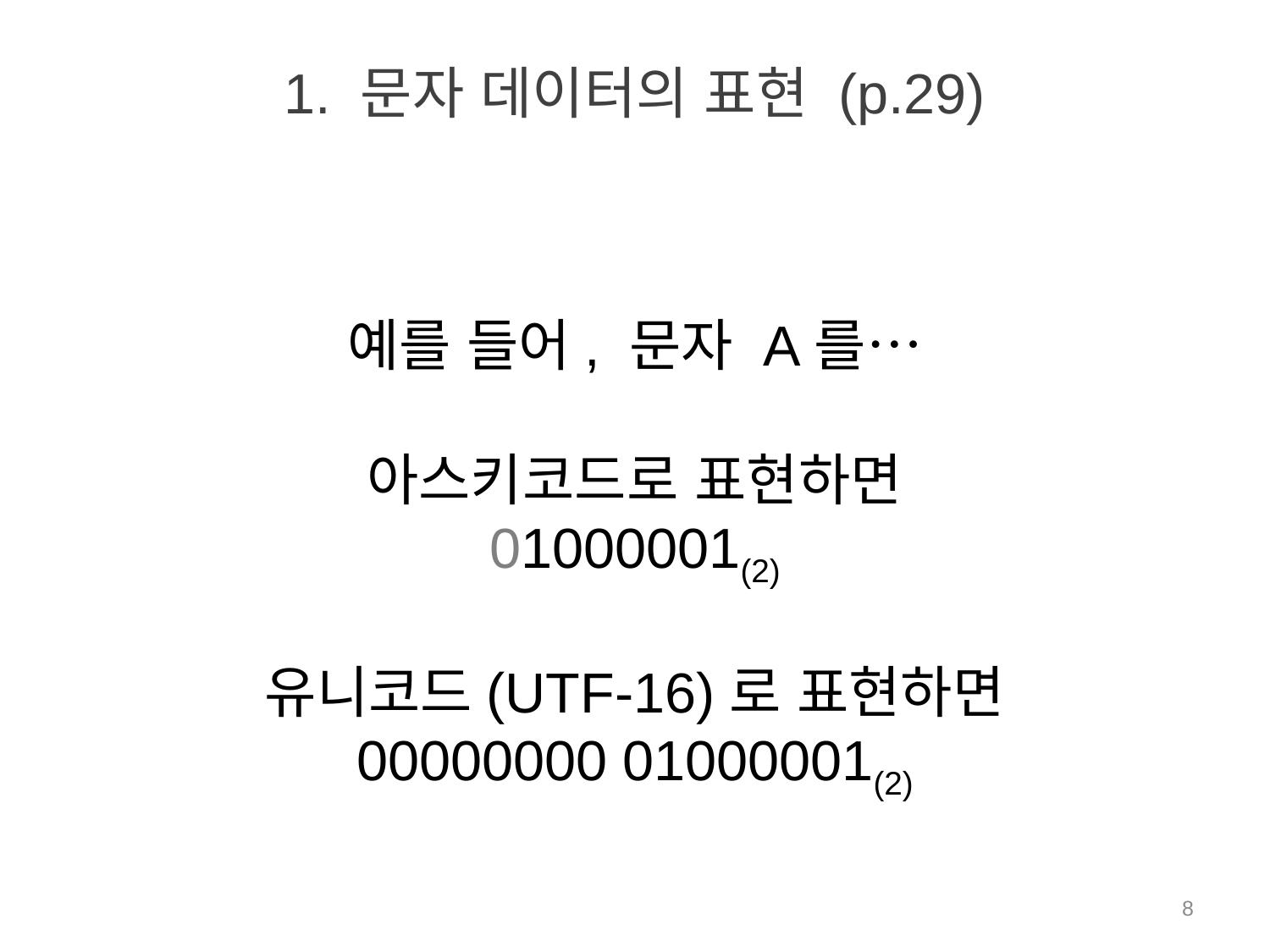

# 1. 문자 데이터의 표현 (p.29)
예를 들어, 문자 A를…

아스키코드로 표현하면
01000001(2)

유니코드(UTF-16)로 표현하면
00000000 01000001(2)
8